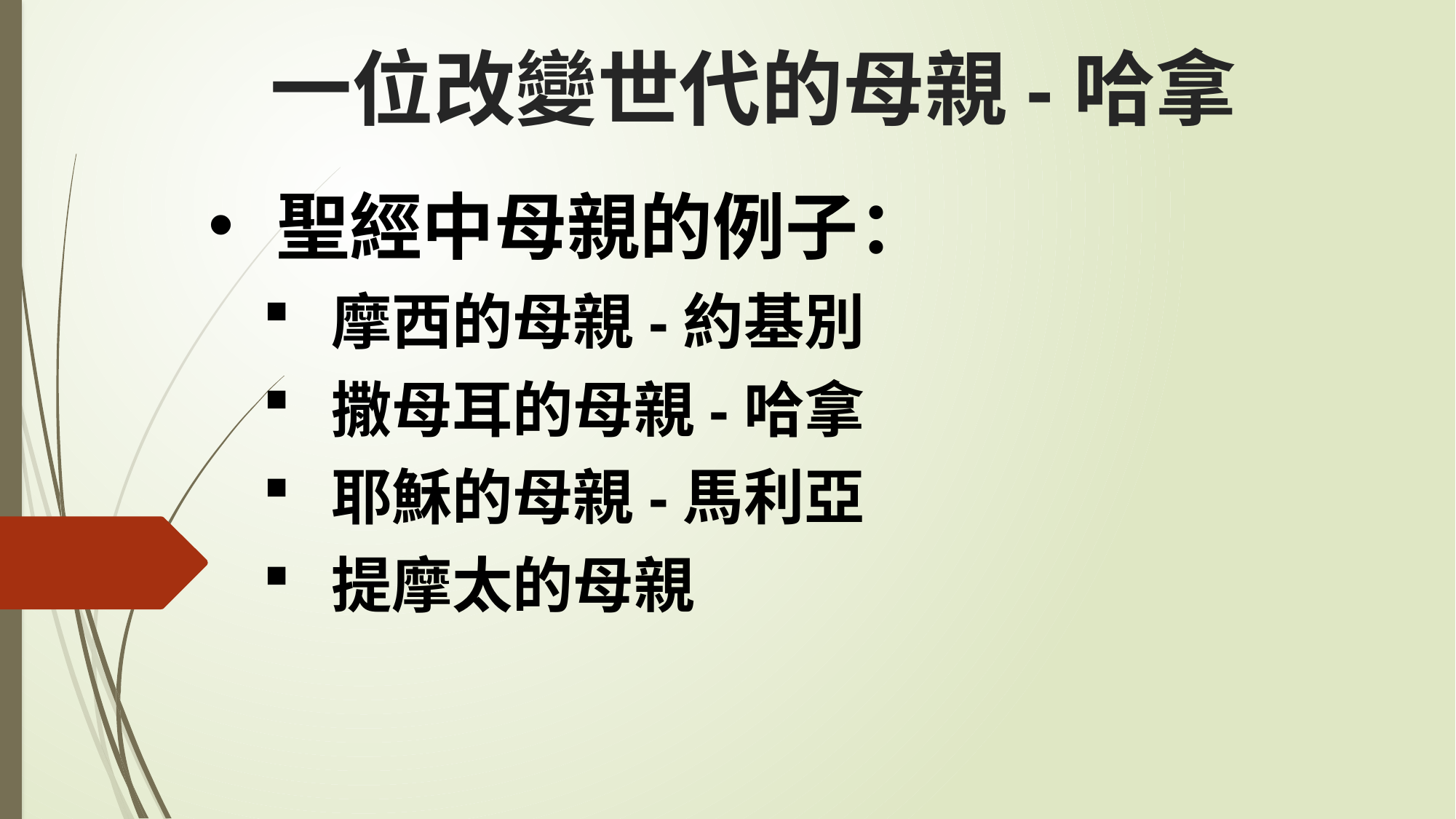

# 一位改變世代的母親-哈拿
聖經中母親的例子：
摩西的母親-約基別
撒母耳的母親-哈拿
耶穌的母親-馬利亞
提摩太的母親